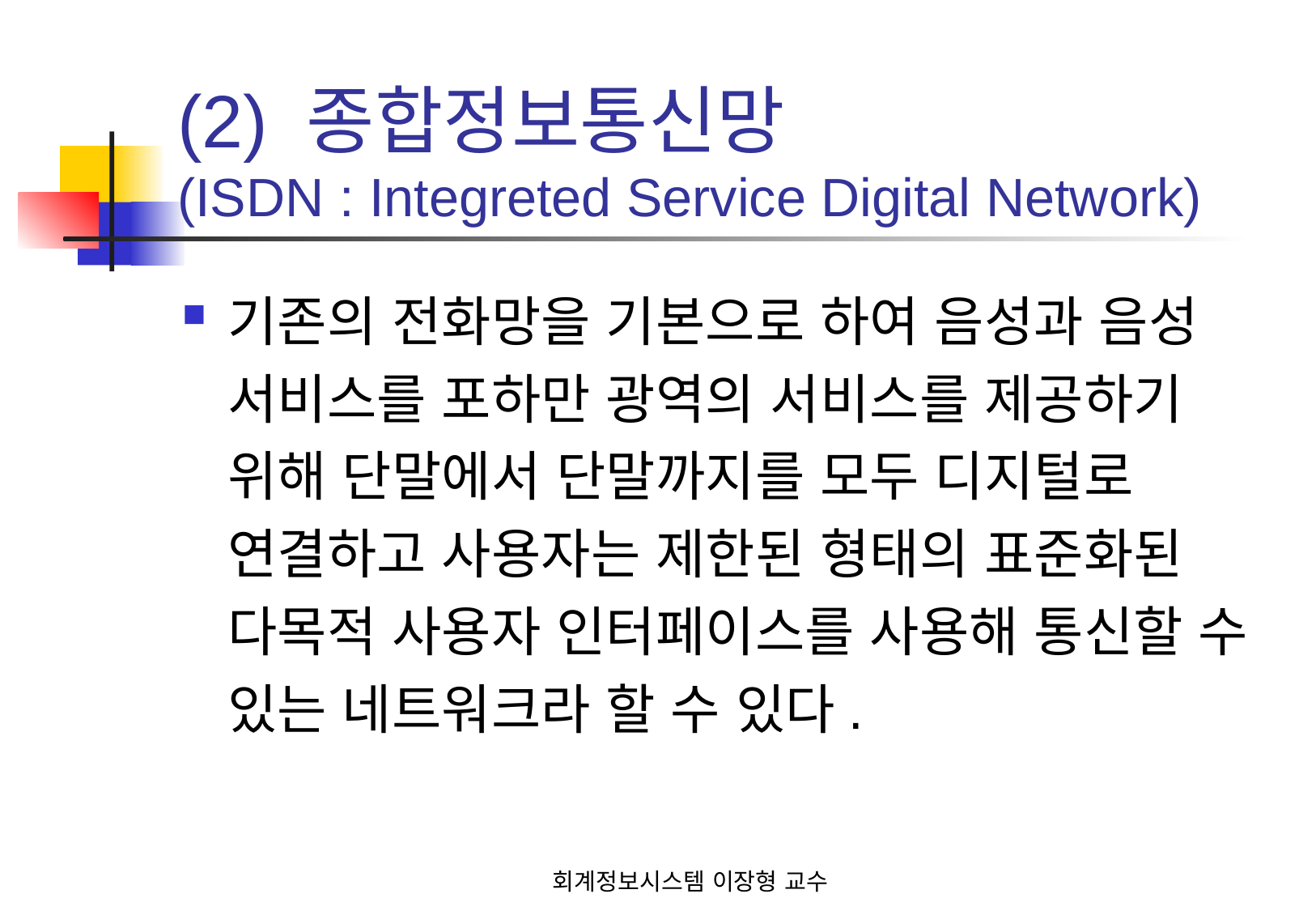

# (2) 종합정보통신망 (ISDN : Integreted Service Digital Network)
기존의 전화망을 기본으로 하여 음성과 음성 서비스를 포하만 광역의 서비스를 제공하기 위해 단말에서 단말까지를 모두 디지털로 연결하고 사용자는 제한된 형태의 표준화된 다목적 사용자 인터페이스를 사용해 통신할 수 있는 네트워크라 할 수 있다.
회계정보시스템 이장형 교수